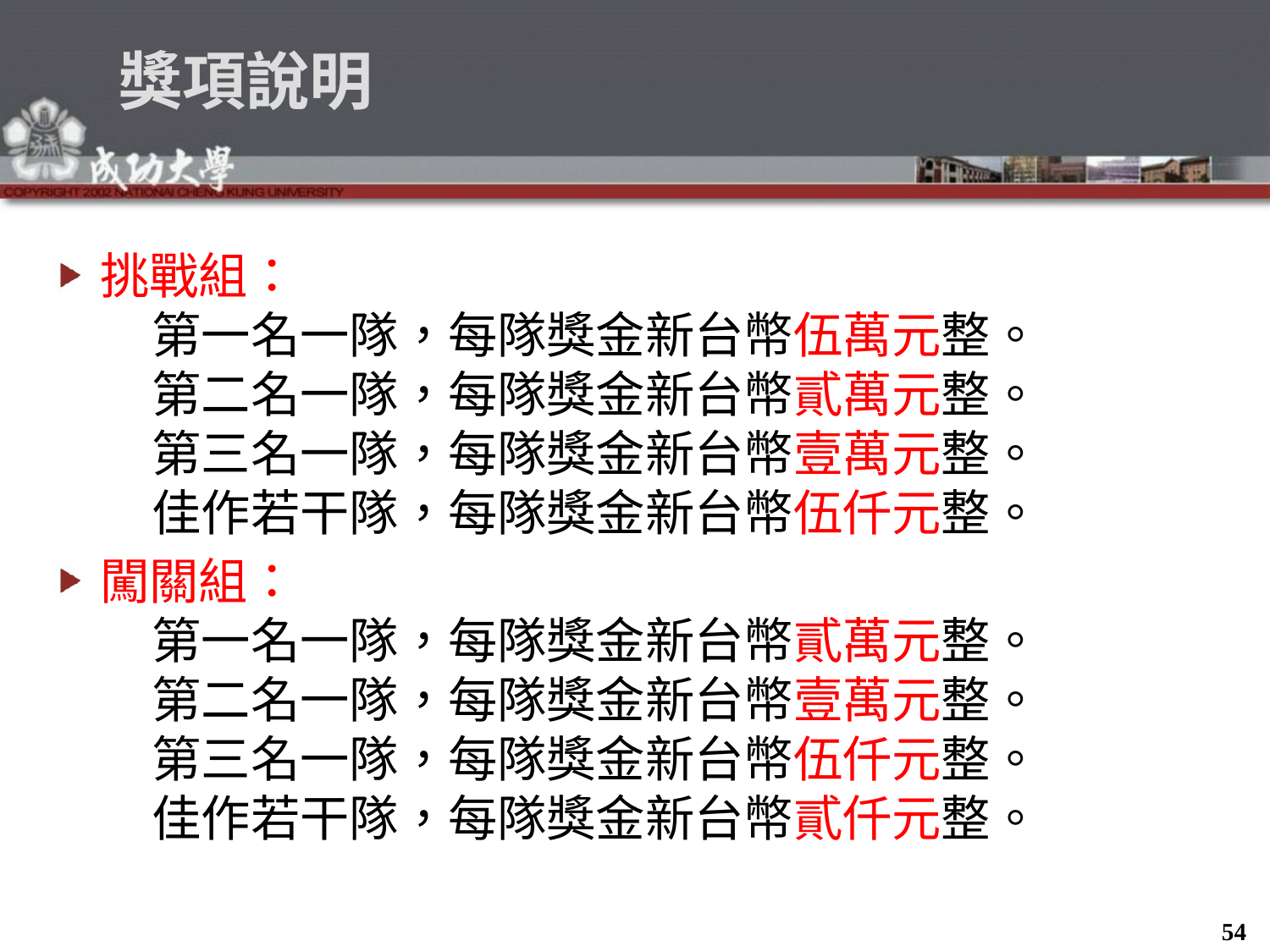

# 獎項說明
挑戰組：
        第一名一隊，每隊獎金新台幣伍萬元整。
        第二名一隊，每隊獎金新台幣貳萬元整。
        第三名一隊，每隊獎金新台幣壹萬元整。
        佳作若干隊，每隊獎金新台幣伍仟元整。
闖關組：
        第一名一隊，每隊獎金新台幣貳萬元整。
        第二名一隊，每隊獎金新台幣壹萬元整。
        第三名一隊，每隊獎金新台幣伍仟元整。
        佳作若干隊，每隊獎金新台幣貳仟元整。
54